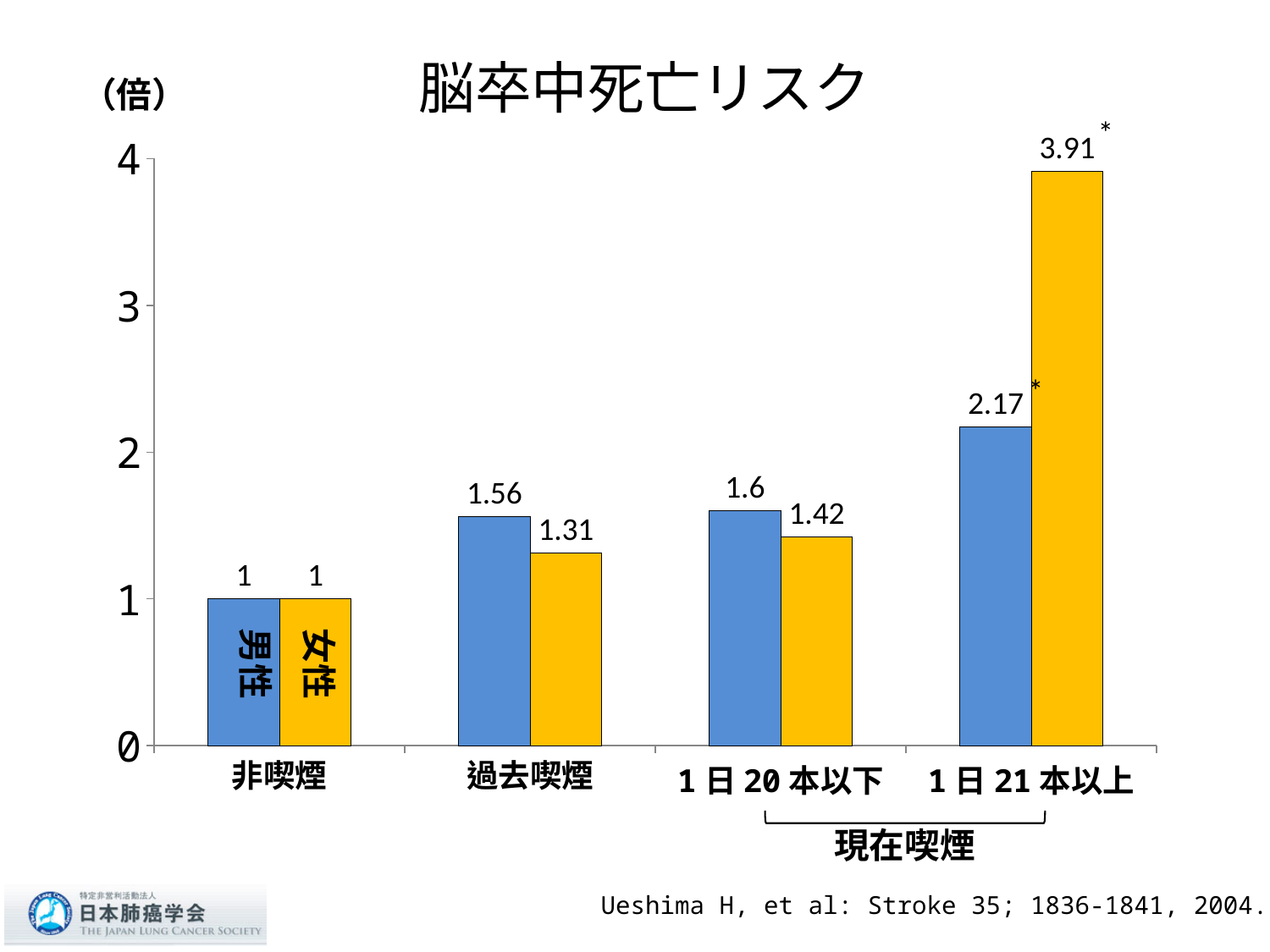

# 脳卒中死亡リスク
（倍）
*

### Chart

| Category | 系列 1 | 系列 2 |
|---|---|---|
| 非喫煙 | 1.0 | 1.0 |
| 過去喫煙 | 1.56 | 1.31 |
| 1日20本以下 | 1.6 | 1.42 |
| 1日21本以上 | 2.17 | 3.9099999999999997 |
*
女性
男性

現在喫煙
Ueshima H, et al: Stroke 35; 1836-1841, 2004.